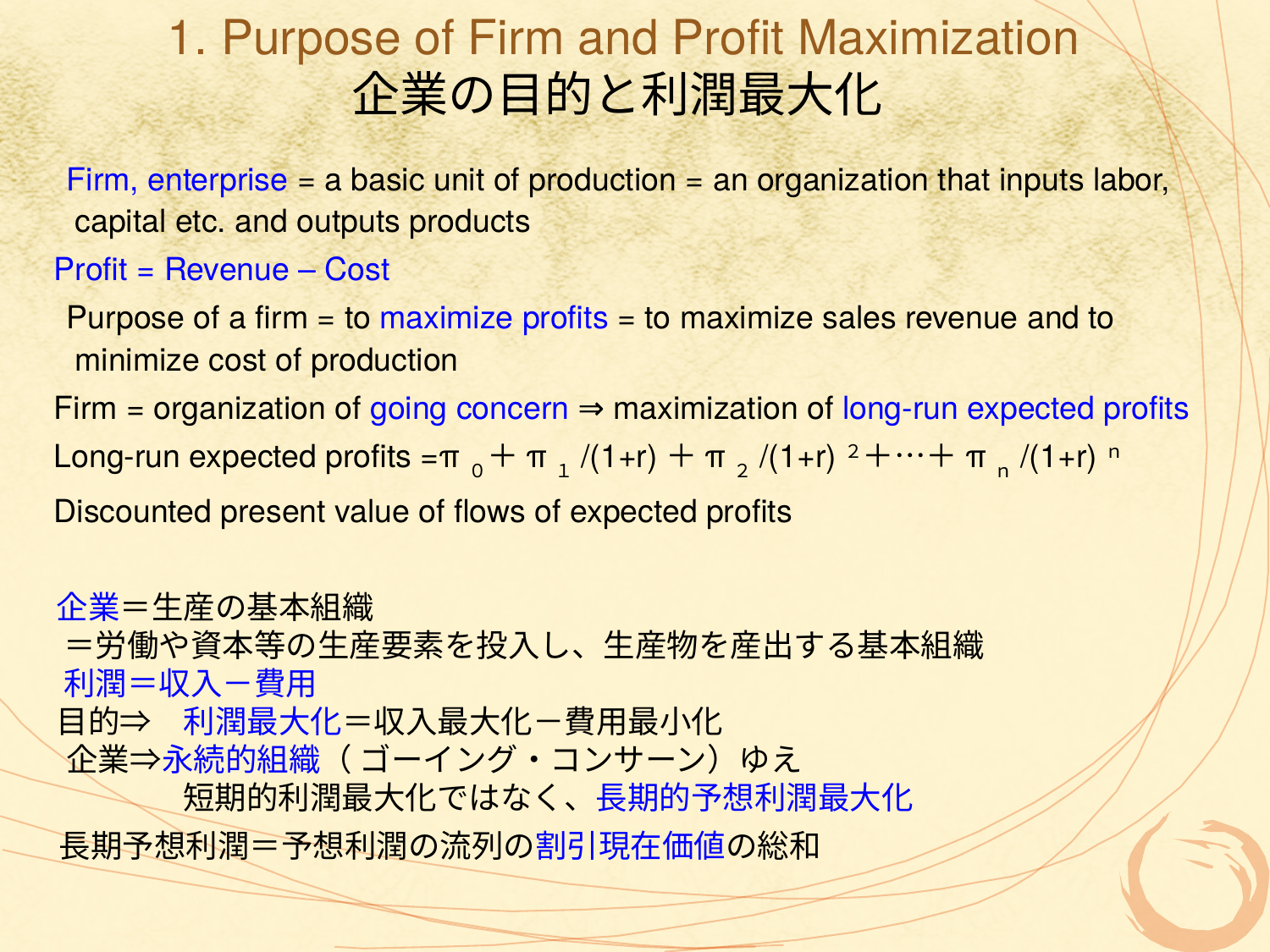

1. Purpose of Firm and Profit Maximization
企業の目的と利潤最大化
　Firm, enterprise = a basic unit of production = an organization that inputs labor, capital etc. and outputs products
   Profit = Revenue – Cost
　Purpose of a firm = to maximize profits = to maximize sales revenue and to minimize cost of production
   Firm = organization of going concern ⇒ maximization of long-run expected profits
   Long-run expected profits =π０＋π１/(1+r)＋π２/(1+r)２＋…＋πｎ/(1+r)ｎ
   Discounted present value of flows of expected profits

   企業＝生産の基本組織
    ＝労働や資本等の生産要素を投入し、生産物を産出する基本組織
    利潤＝収入－費用
   目的⇒　利潤最大化＝収入最大化－費用最小化
　 企業⇒永続的組織（ ゴーイング・コンサーン）ゆえ
　　　    　短期的利潤最大化ではなく、長期的予想利潤最大化
　長期予想利潤＝予想利潤の流列の割引現在価値の総和